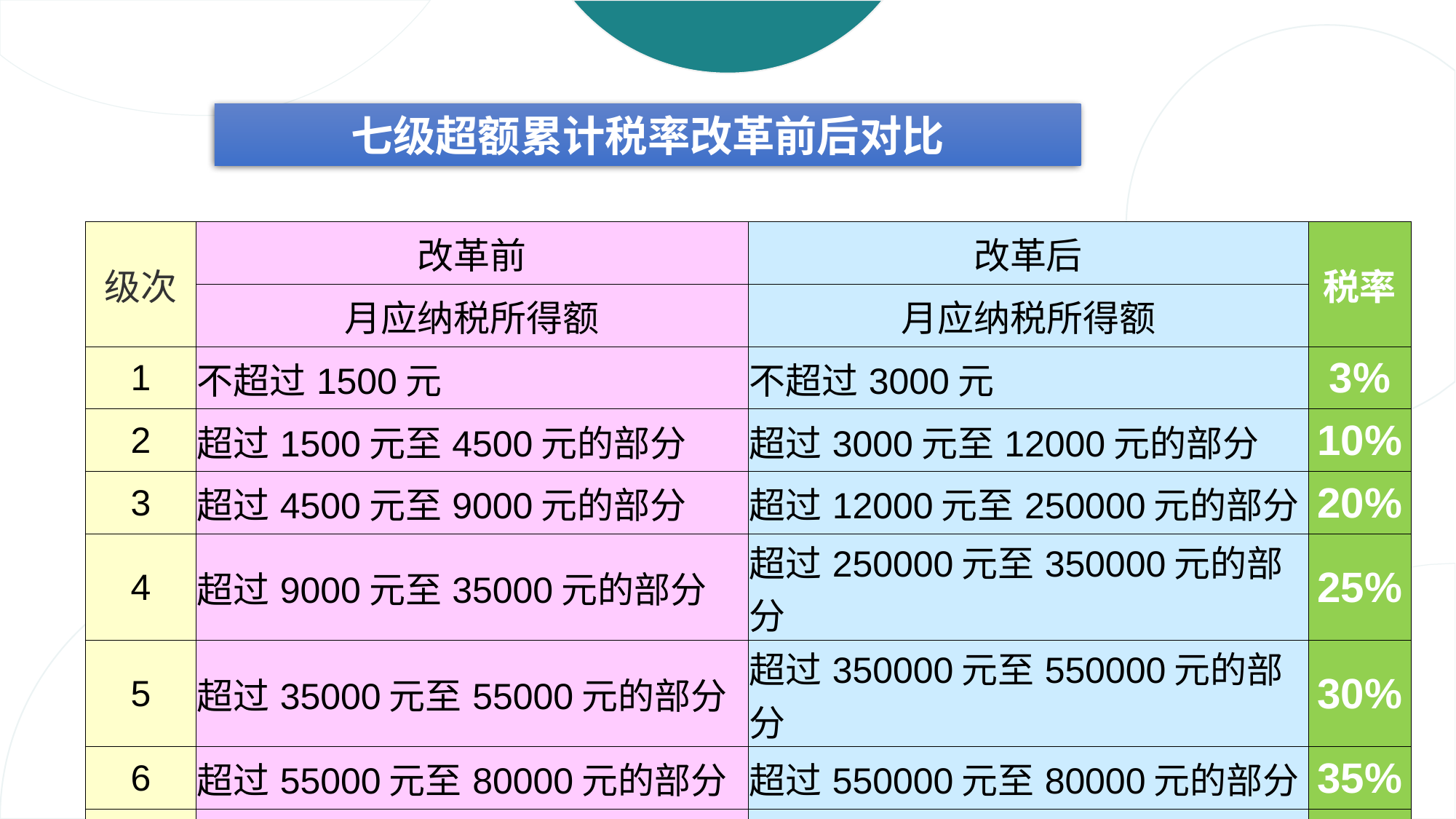

七级超额累计税率改革前后对比
| 级次 | 改革前 | 改革后 | 税率 |
| --- | --- | --- | --- |
|  | 月应纳税所得额 | 月应纳税所得额 |  |
| 1 | 不超过1500元 | 不超过3000元 | 3% |
| 2 | 超过1500元至4500元的部分 | 超过3000元至12000元的部分 | 10% |
| 3 | 超过4500元至9000元的部分 | 超过12000元至250000元的部分 | 20% |
| 4 | 超过9000元至35000元的部分 | 超过250000元至350000元的部分 | 25% |
| 5 | 超过35000元至55000元的部分 | 超过350000元至550000元的部分 | 30% |
| 6 | 超过55000元至80000元的部分 | 超过550000元至80000元的部分 | 35% |
| 7 | 超过80000元的部分 | 超过80000元的部分 | 45% |